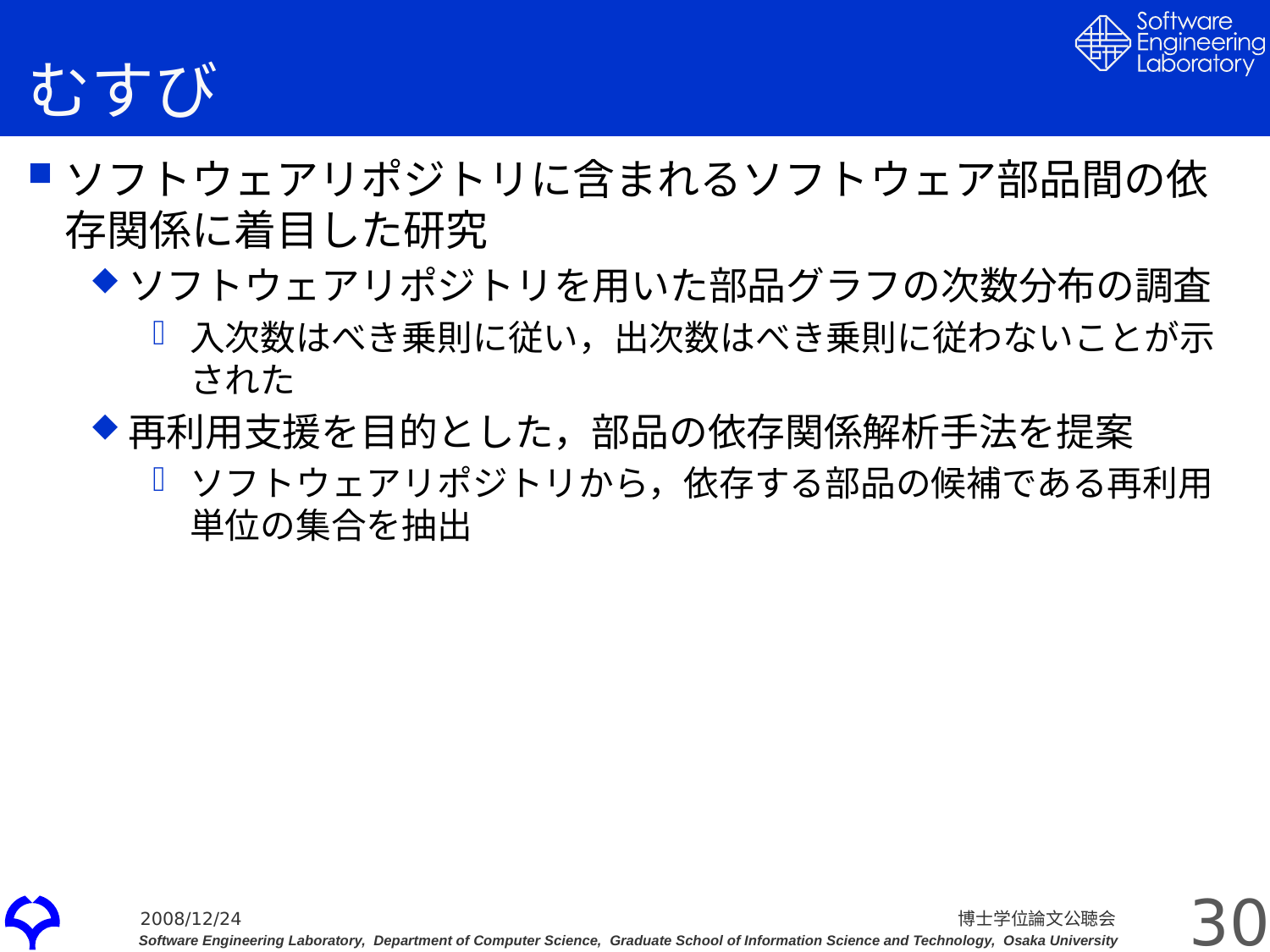

# むすび
ソフトウェアリポジトリに含まれるソフトウェア部品間の依存関係に着目した研究
ソフトウェアリポジトリを用いた部品グラフの次数分布の調査
入次数はべき乗則に従い，出次数はべき乗則に従わないことが示された
再利用支援を目的とした，部品の依存関係解析手法を提案
ソフトウェアリポジトリから，依存する部品の候補である再利用単位の集合を抽出
30
博士学位論文公聴会
2008/12/24